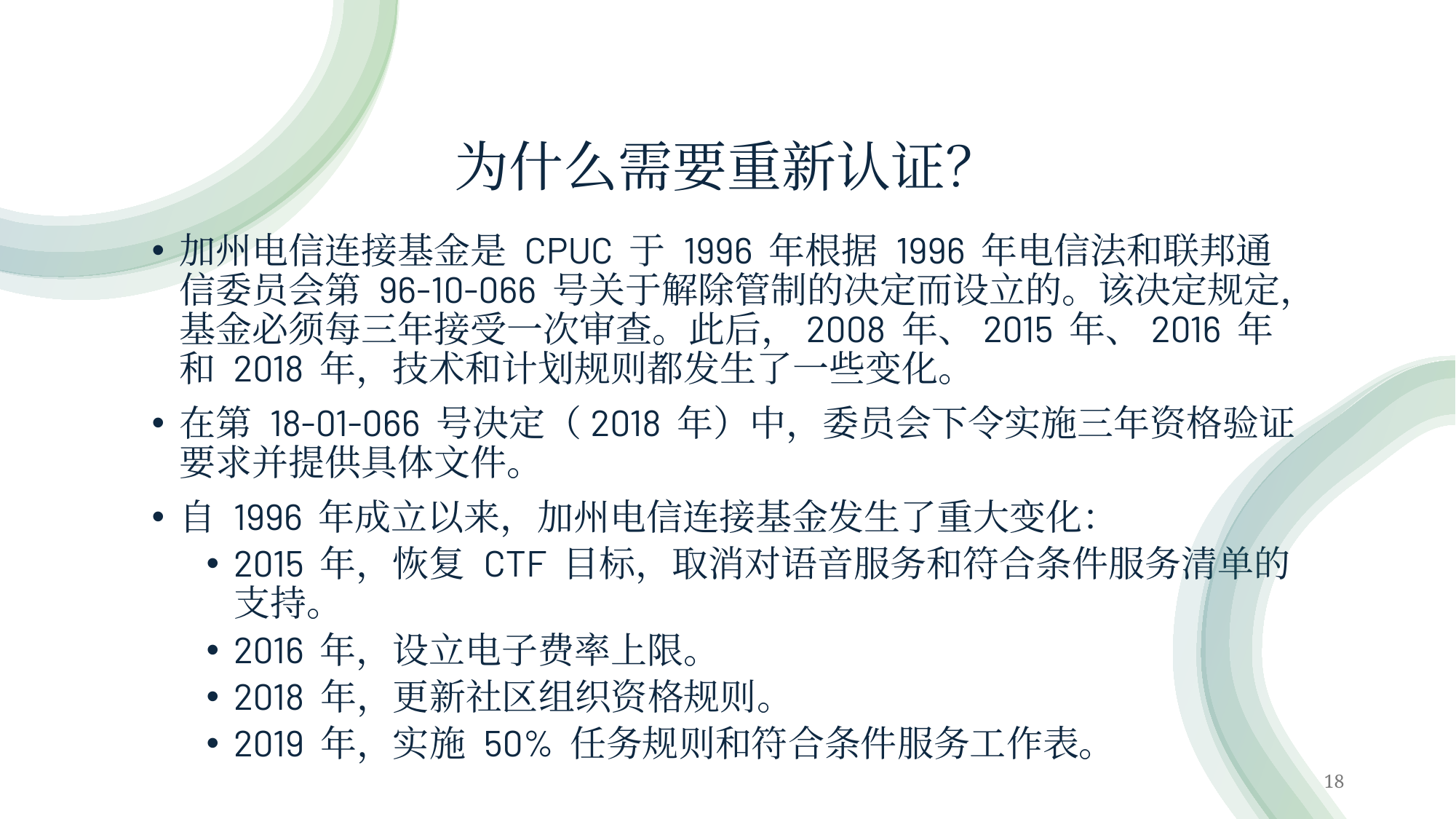

# 为什么需要重新认证？
加州电信连接基金是 CPUC 于 1996 年根据 1996 年电信法和联邦通信委员会第 96-10-066 号关于解除管制的决定而设立的。该决定规定，基金必须每三年接受一次审查。此后，2008 年、2015 年、2016 年和 2018 年，技术和计划规则都发生了一些变化。
在第 18-01-066 号决定（2018 年）中，委员会下令实施三年资格验证要求并提供具体文件。
自 1996 年成立以来，加州电信连接基金发生了重大变化：
2015 年，恢复 CTF 目标，取消对语音服务和符合条件服务清单的支持。
2016 年，设立电子费率上限。
2018 年，更新社区组织资格规则。
2019 年，实施 50% 任务规则和符合条件服务工作表。

18